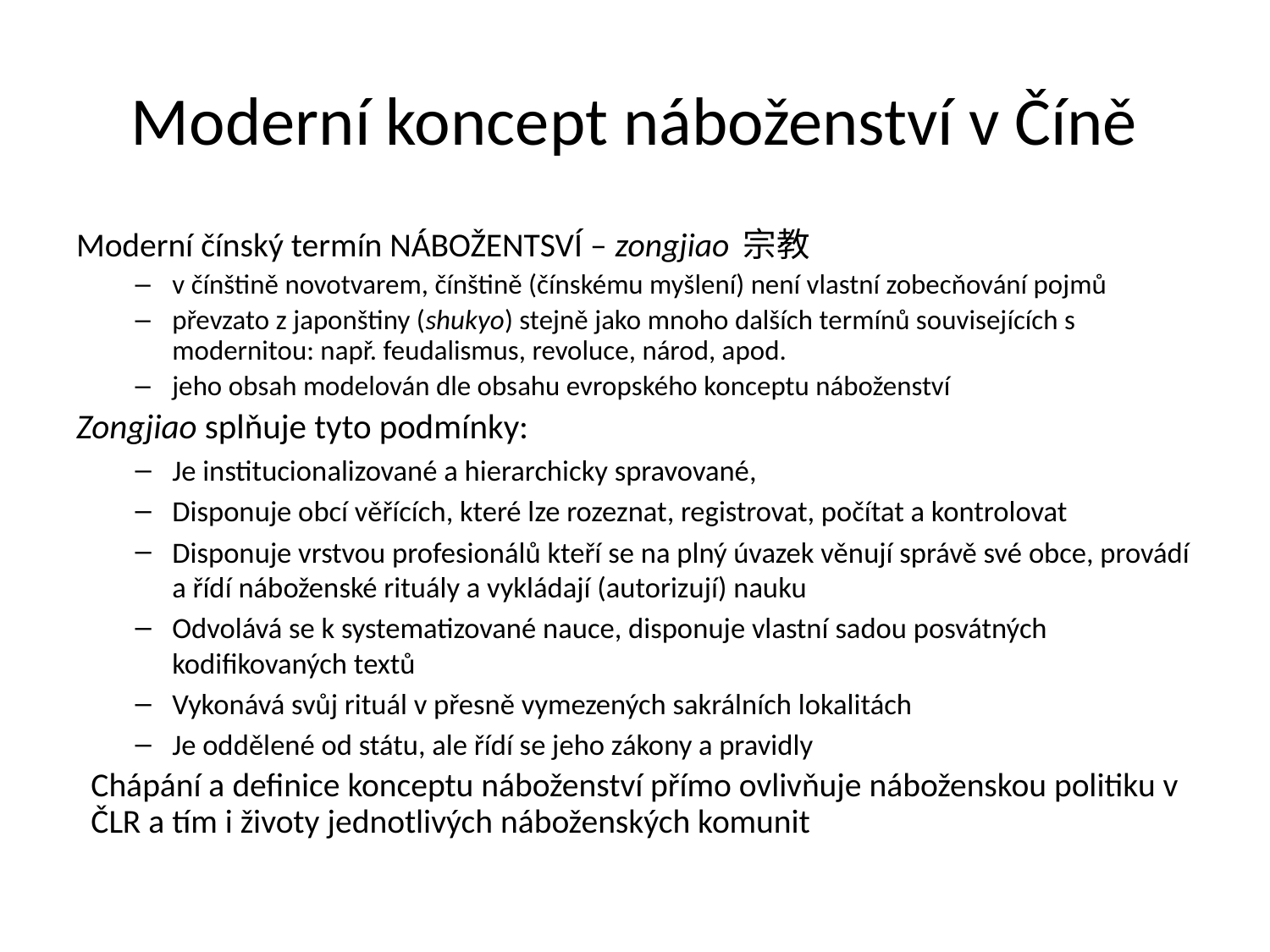

# Moderní koncept náboženství v Číně
Moderní čínský termín NÁBOŽENTSVÍ – zongjiao 宗教
v čínštině novotvarem, čínštině (čínskému myšlení) není vlastní zobecňování pojmů
převzato z japonštiny (shukyo) stejně jako mnoho dalších termínů souvisejících s modernitou: např. feudalismus, revoluce, národ, apod.
jeho obsah modelován dle obsahu evropského konceptu náboženství
Zongjiao splňuje tyto podmínky:
Je institucionalizované a hierarchicky spravované,
Disponuje obcí věřících, které lze rozeznat, registrovat, počítat a kontrolovat
Disponuje vrstvou profesionálů kteří se na plný úvazek věnují správě své obce, provádí a řídí náboženské rituály a vykládají (autorizují) nauku
Odvolává se k systematizované nauce, disponuje vlastní sadou posvátných kodifikovaných textů
Vykonává svůj rituál v přesně vymezených sakrálních lokalitách
Je oddělené od státu, ale řídí se jeho zákony a pravidly
Chápání a definice konceptu náboženství přímo ovlivňuje náboženskou politiku v ČLR a tím i životy jednotlivých náboženských komunit